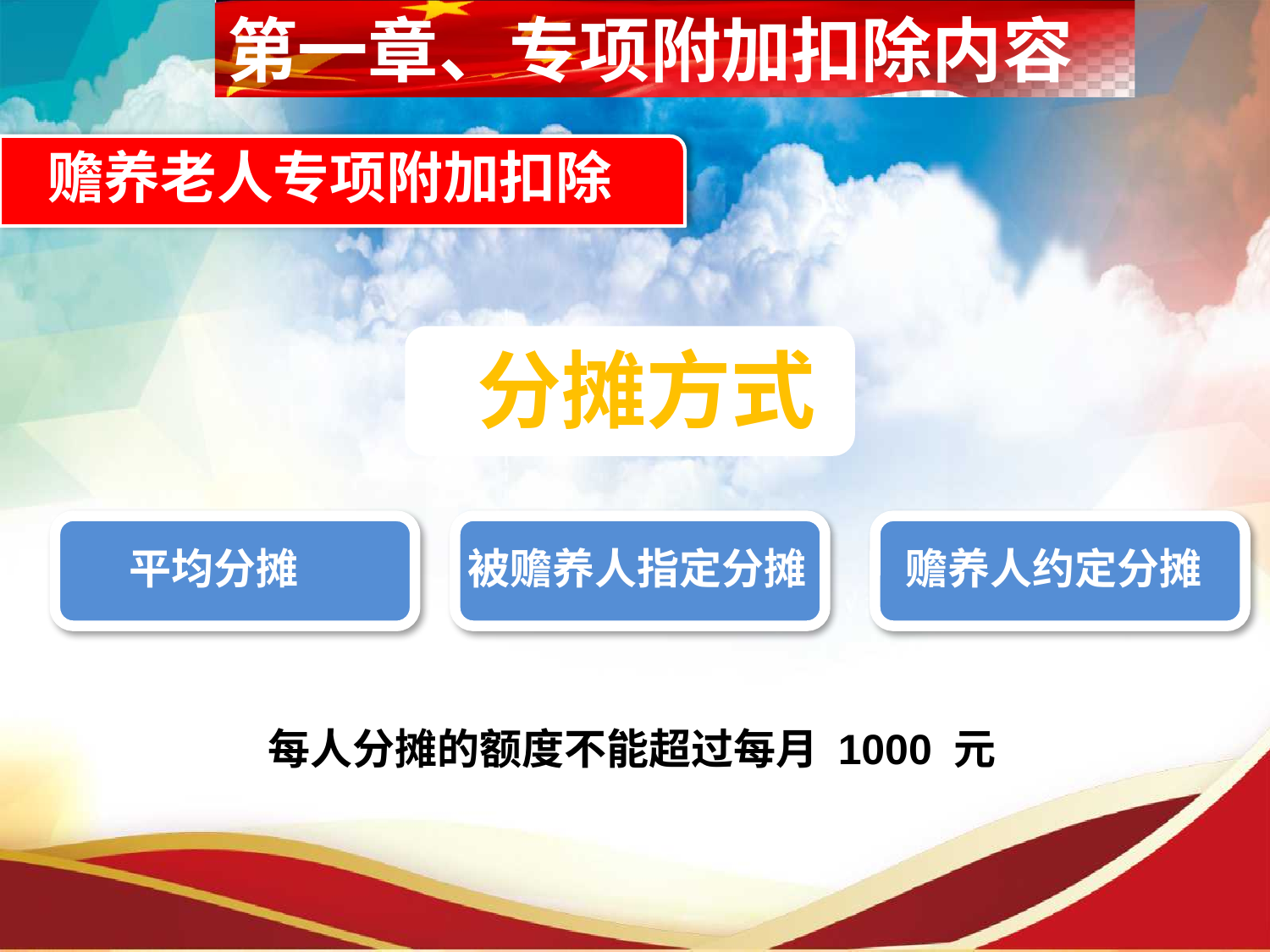

第一章、专项附加扣除内容

赡养老人专项附加扣除

分摊方式

平均分摊

被赡养人指定分摊

赡养人约定分摊
每人分摊的额度不能超过每月 1000 元